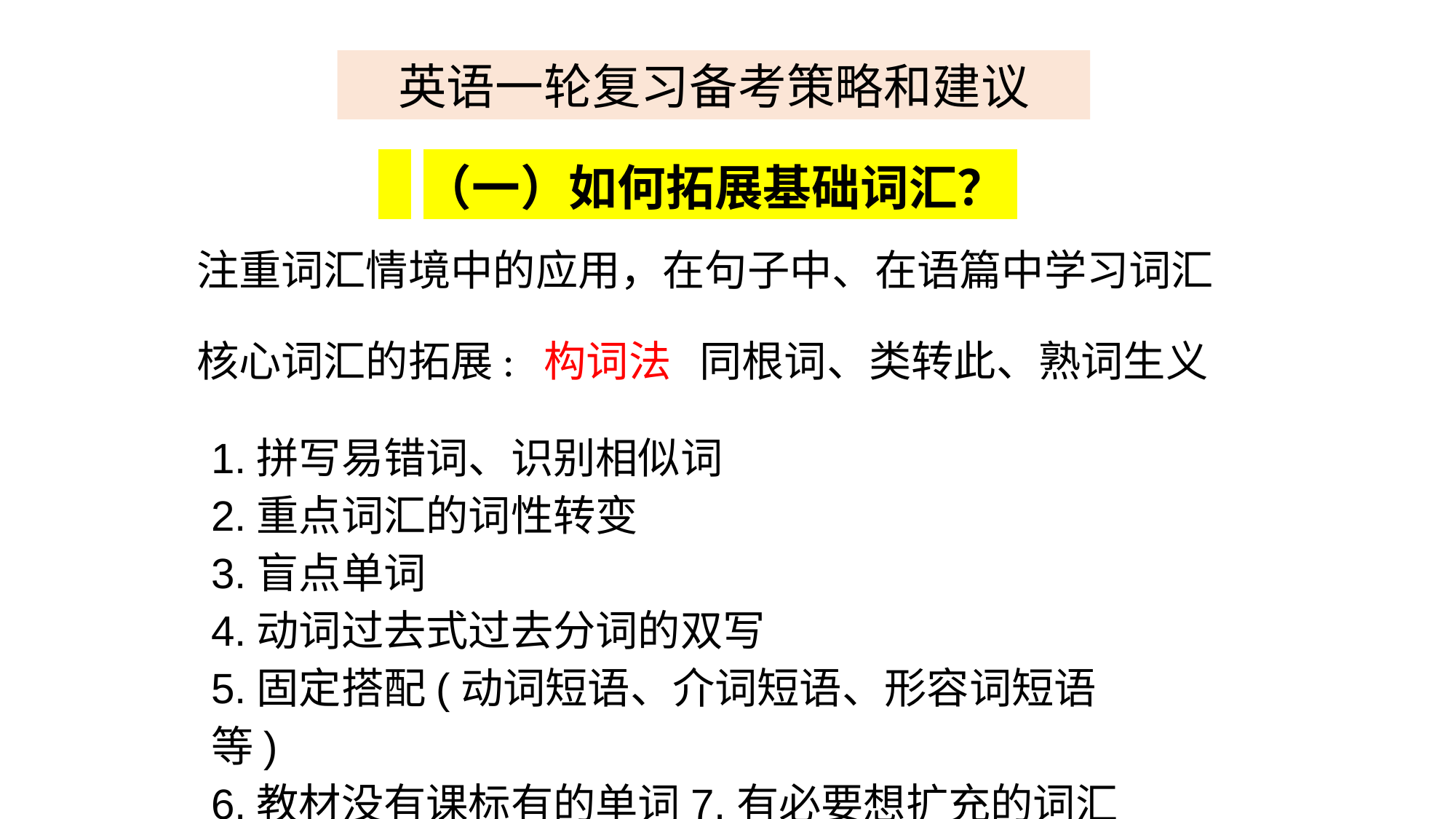

英语一轮复习备考策略和建议
   （一）如何拓展基础词汇？
注重词汇情境中的应用，在句子中、在语篇中学习词汇
核心词汇的拓展:  构词法   同根词、类转此、熟词生义
1.拼写易错词、识别相似词
2.重点词汇的词性转变
3.盲点单词
4.动词过去式过去分词的双写
5.固定搭配(动词短语、介词短语、形容词短语等)
6.教材没有课标有的单词7.有必要想扩充的词汇